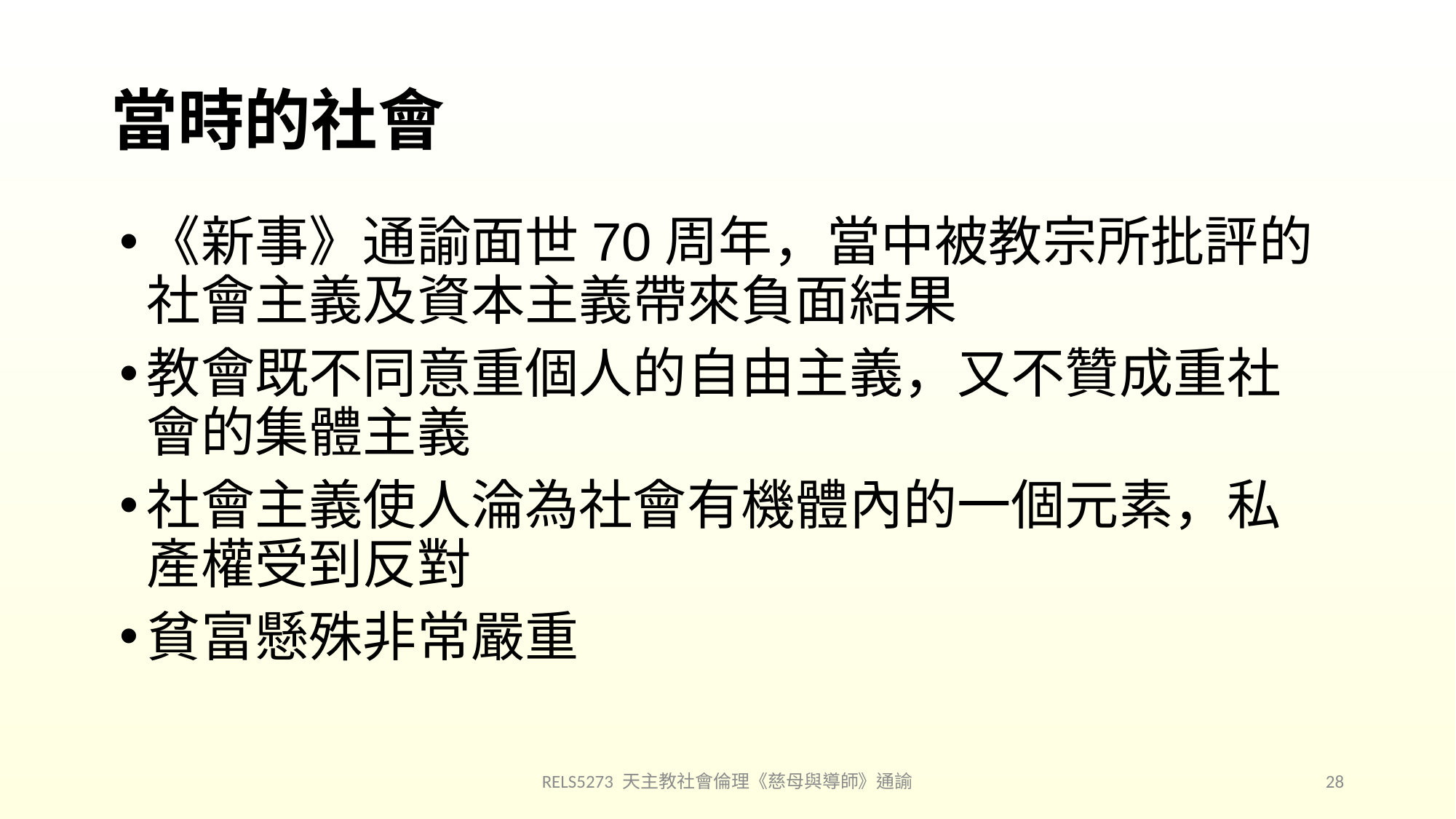

# 當時的社會
《新事》通諭面世70周年，當中被教宗所批評的社會主義及資本主義帶來負面結果
教會既不同意重個人的自由主義，又不贊成重社會的集體主義
社會主義使人淪為社會有機體內的一個元素，私產權受到反對
貧富懸殊非常嚴重

RELS5273 天主教社會倫理《慈母與導師》通諭
28